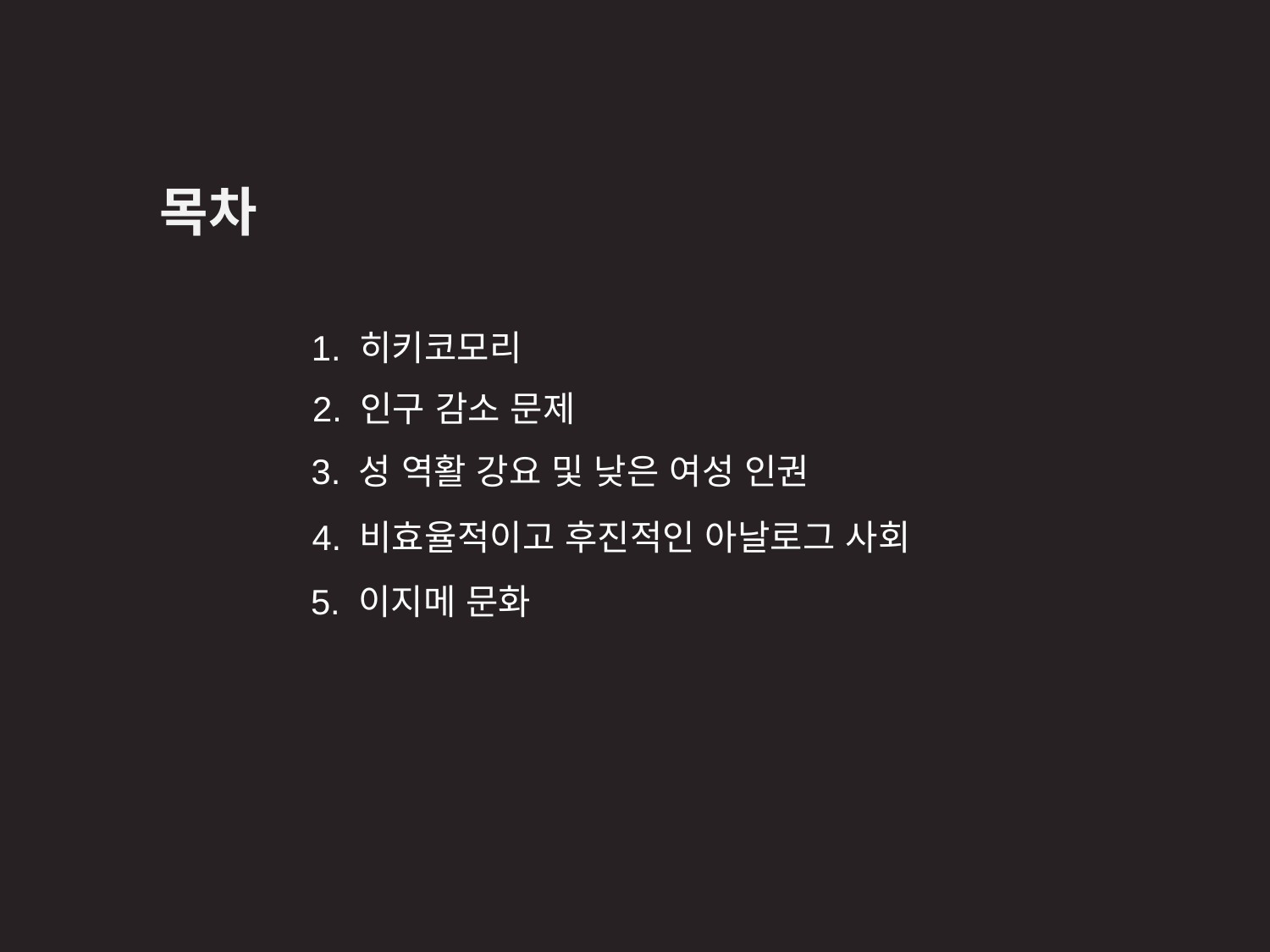

목차

1. 히키코모리

2. 인구 감소 문제

4. 비효율적이고 후진적인 아날로그 사회

3. 성 역활 강요 및 낮은 여성 인권

5. 이지메 문화